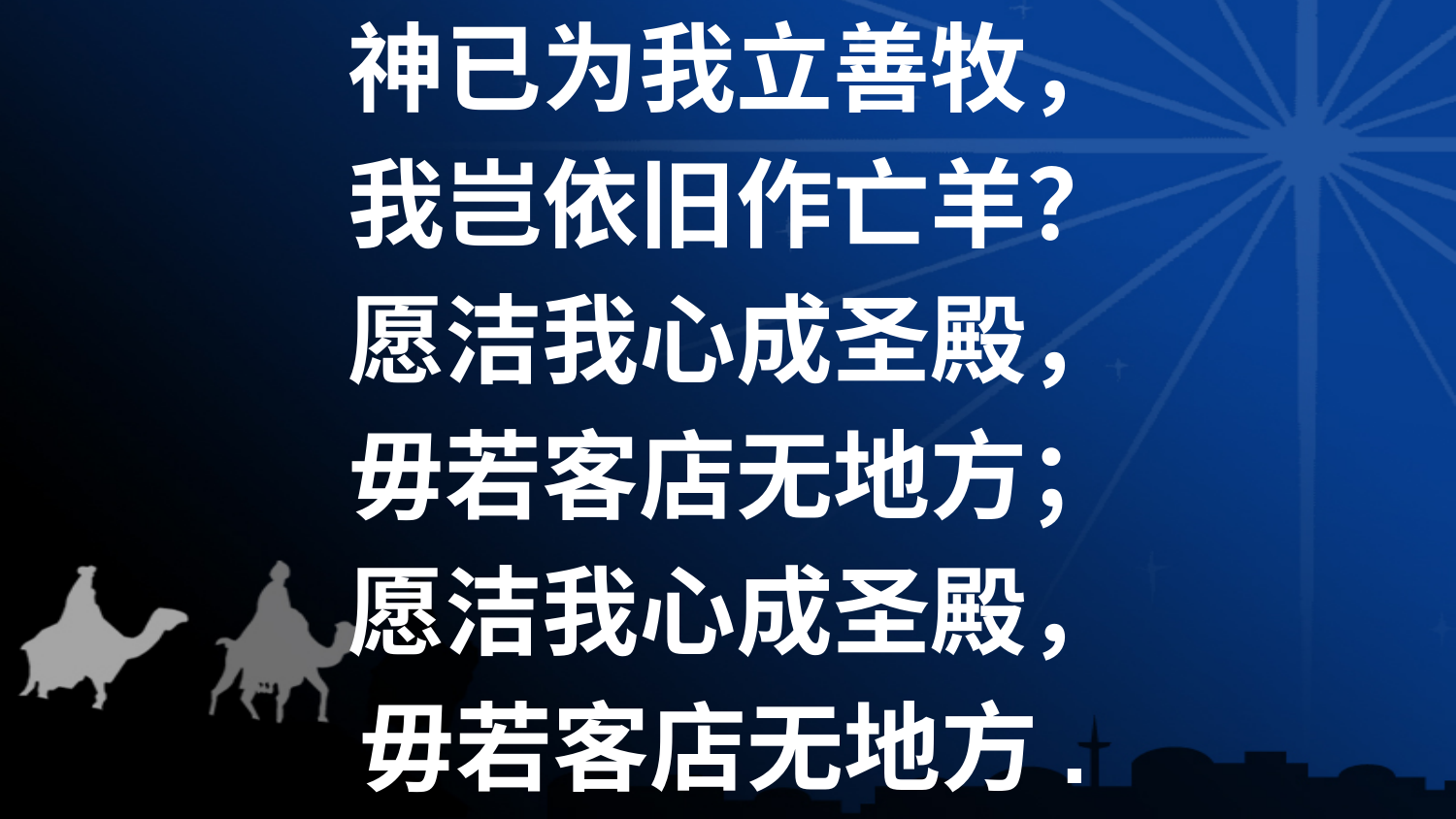

神已为我立善牧，
我岂依旧作亡羊？
愿洁我心成圣殿，
毋若客店无地方；
愿洁我心成圣殿，
毋若客店无地方.